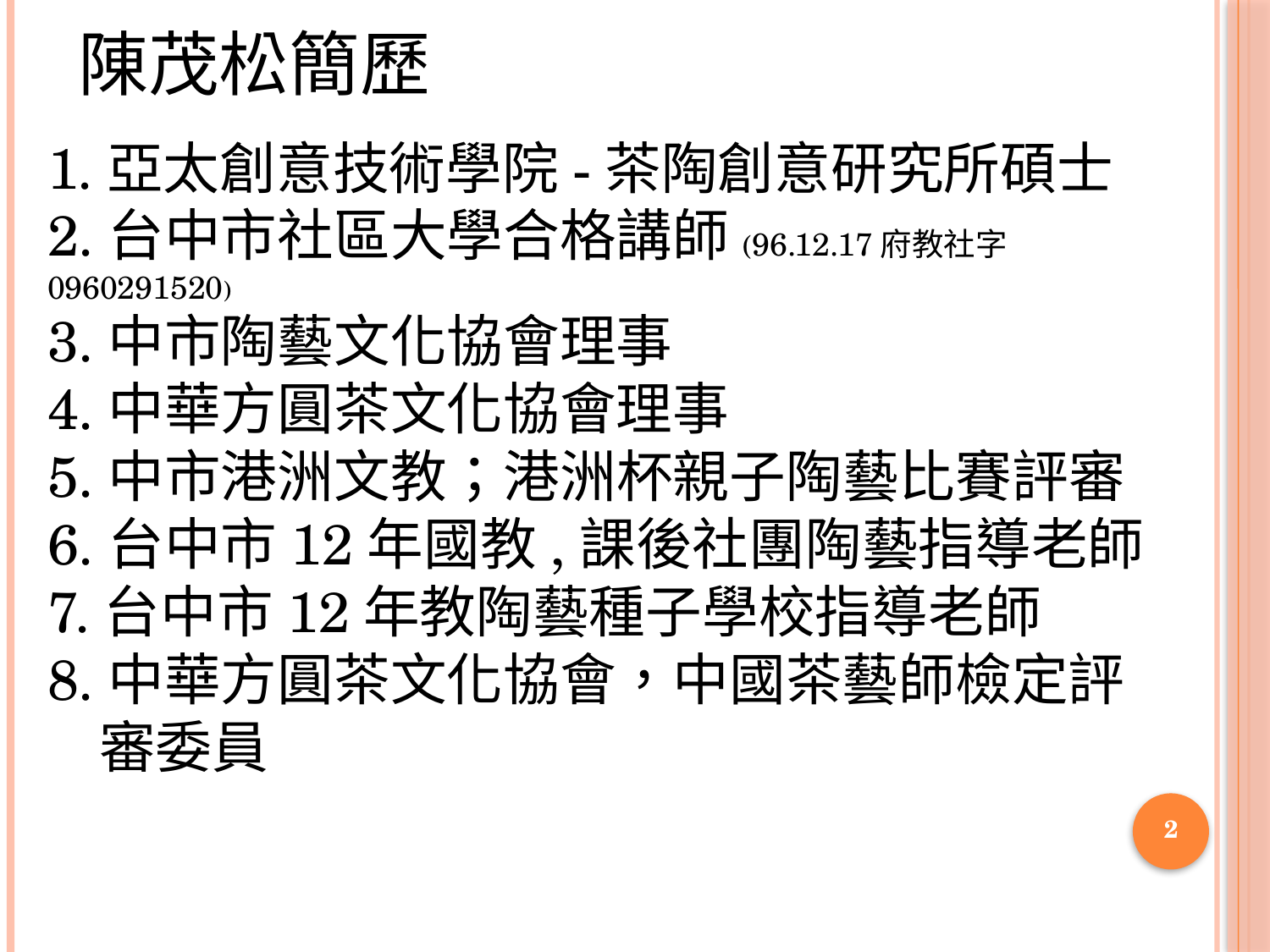

陳茂松簡歷

1.亞太創意技術學院-茶陶創意研究所碩士
2.台中市社區大學合格講師(96.12.17府教社字0960291520)
3.中市陶藝文化協會理事
4.中華方圓茶文化協會理事
5.中市港洲文教；港洲杯親子陶藝比賽評審
6.台中市12年國教,課後社團陶藝指導老師
7.台中市12年教陶藝種子學校指導老師
8.中華方圓茶文化協會，中國茶藝師檢定評
   審委員

2